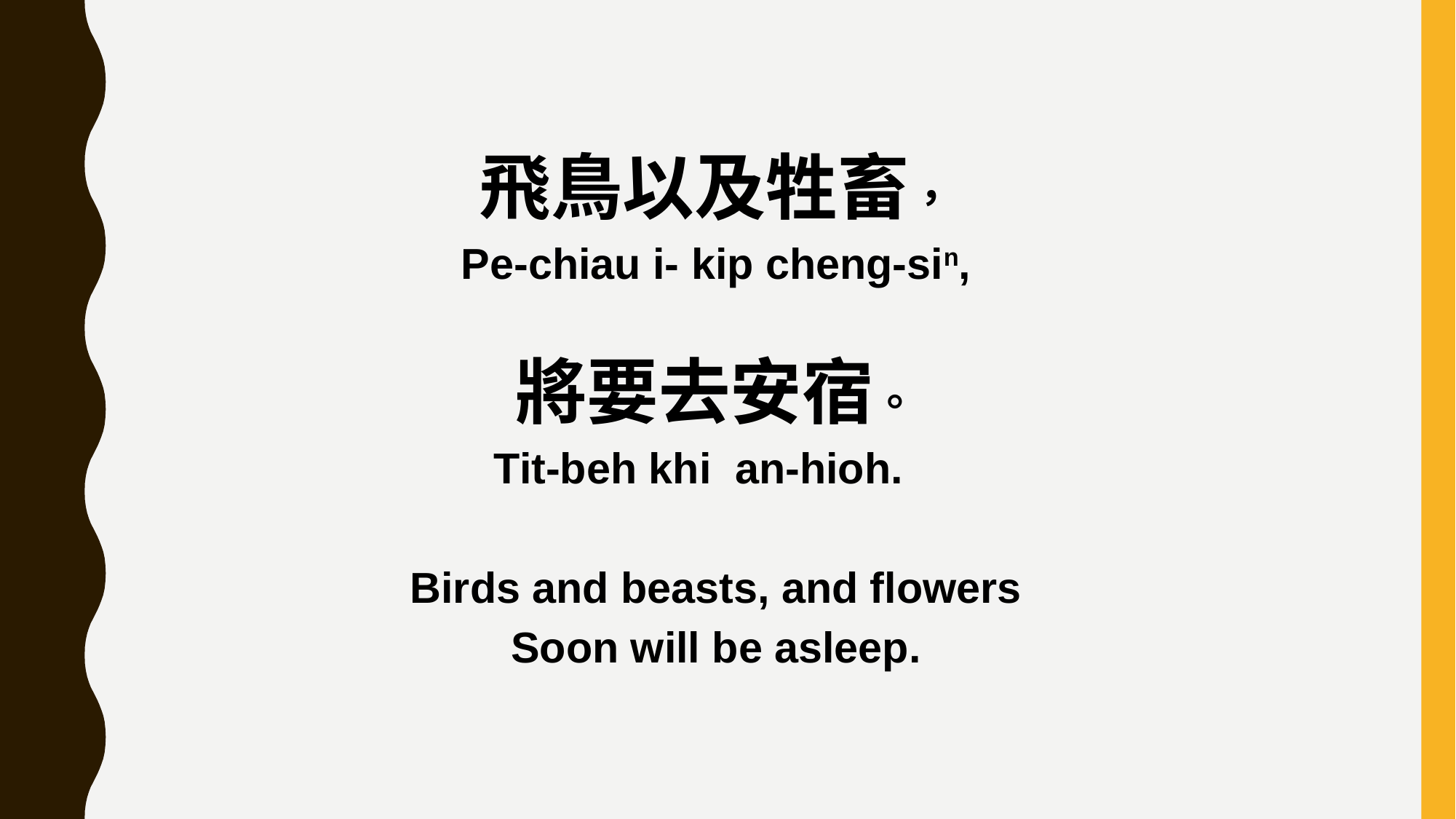

飛鳥以及牲畜，
Pe-chiau i- kip cheng-sin,

將要去安宿。
                           Tit-beh khi  an-hioh.

Birds and beasts, and flowers
Soon will be asleep.